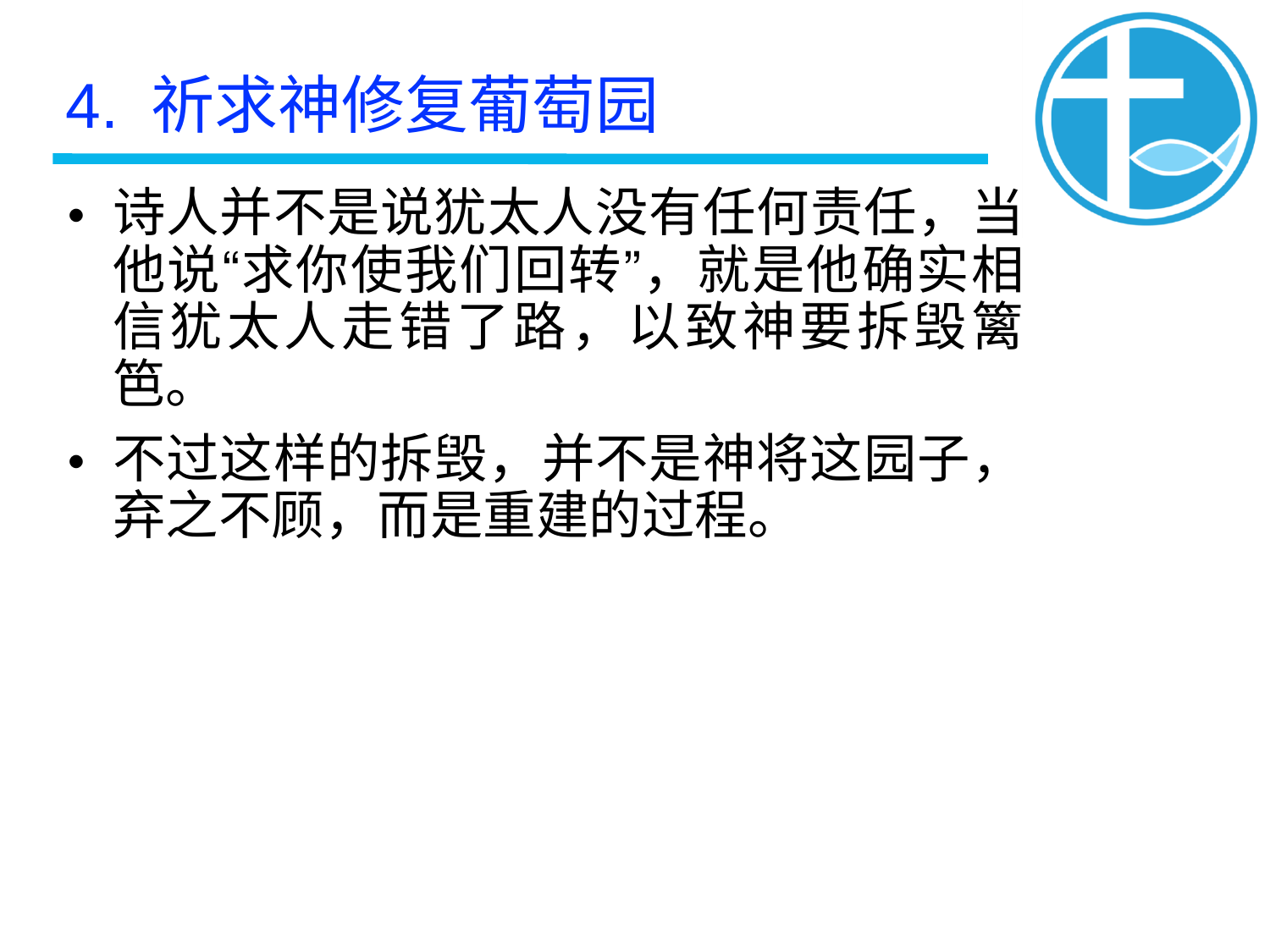

4. 祈求神修复葡萄园
诗人并不是说犹太人没有任何责任，当他说“求你使我们回转”，就是他确实相信犹太人走错了路，以致神要拆毁篱笆。
不过这样的拆毁，并不是神将这园子，弃之不顾，而是重建的过程。